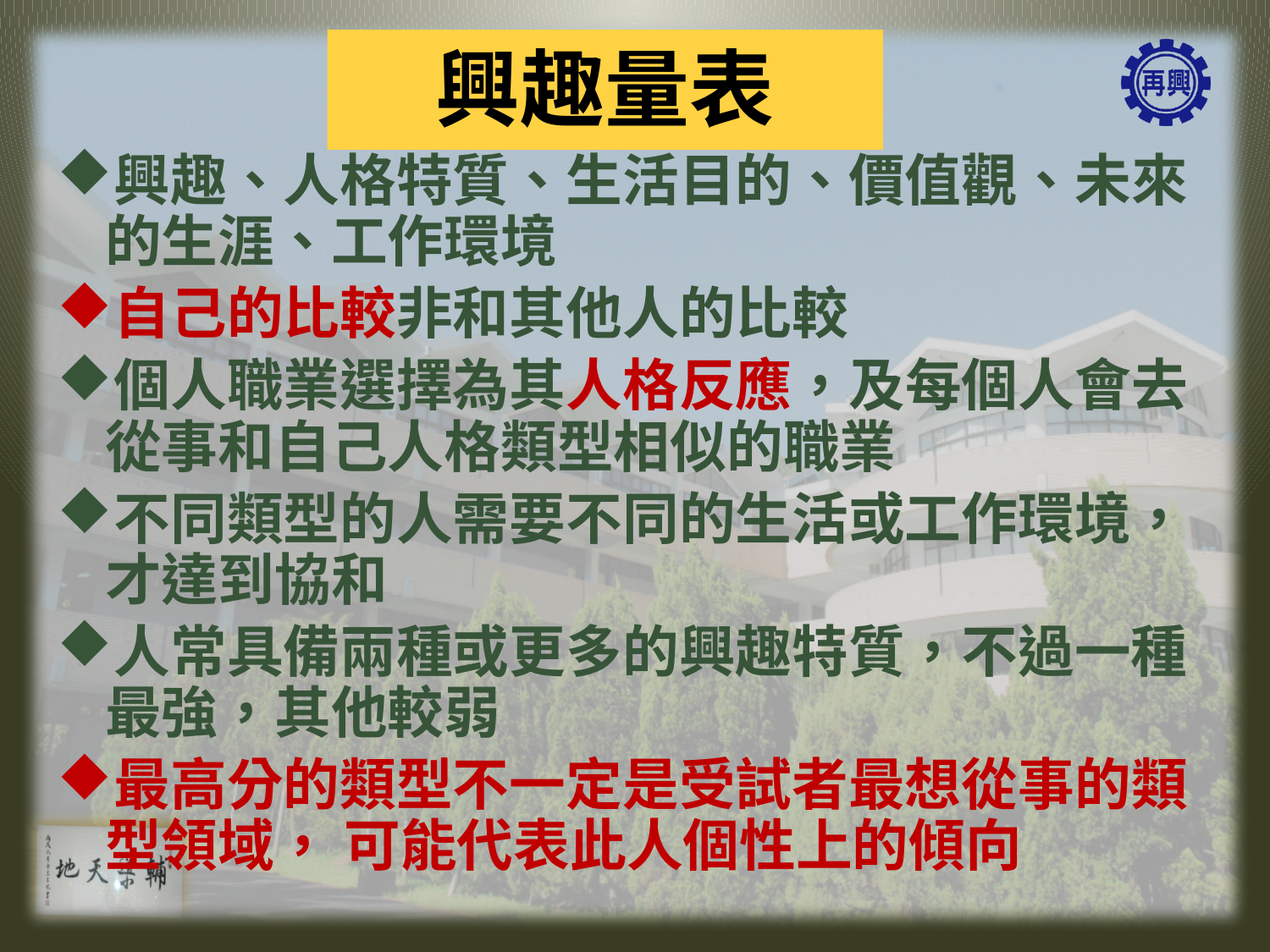

# 興趣量表
興趣、人格特質、生活目的、價值觀、未來的生涯、工作環境
自己的比較非和其他人的比較
個人職業選擇為其人格反應，及每個人會去從事和自己人格類型相似的職業
不同類型的人需要不同的生活或工作環境，才達到協和
人常具備兩種或更多的興趣特質，不過一種最強，其他較弱
最高分的類型不一定是受試者最想從事的類型領域， 可能代表此人個性上的傾向